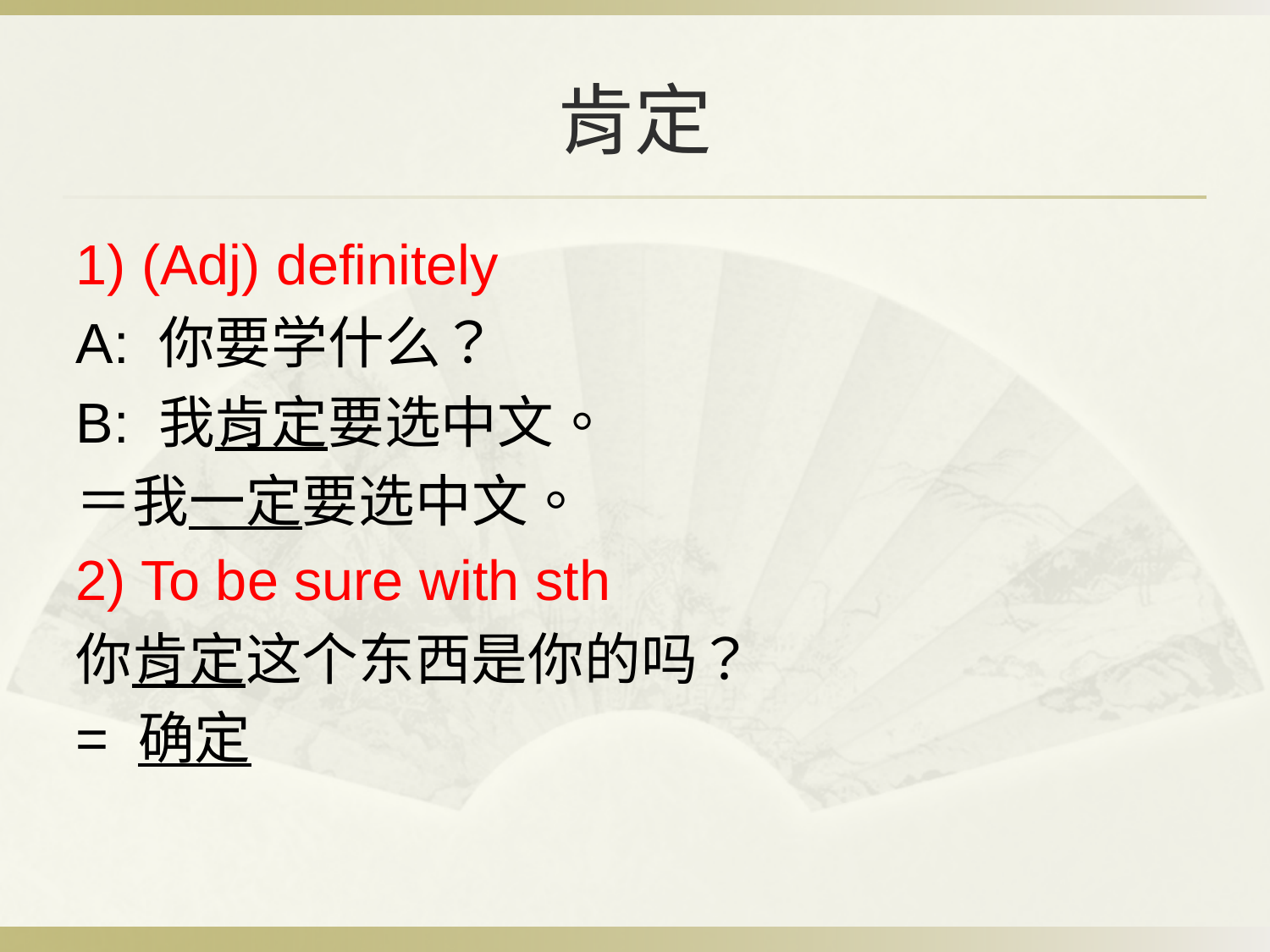

# 肯定
1) (Adj) definitely
A: 你要学什么？
B: 我肯定要选中文。
＝我一定要选中文。
2) To be sure with sth
你肯定这个东西是你的吗？
= 确定